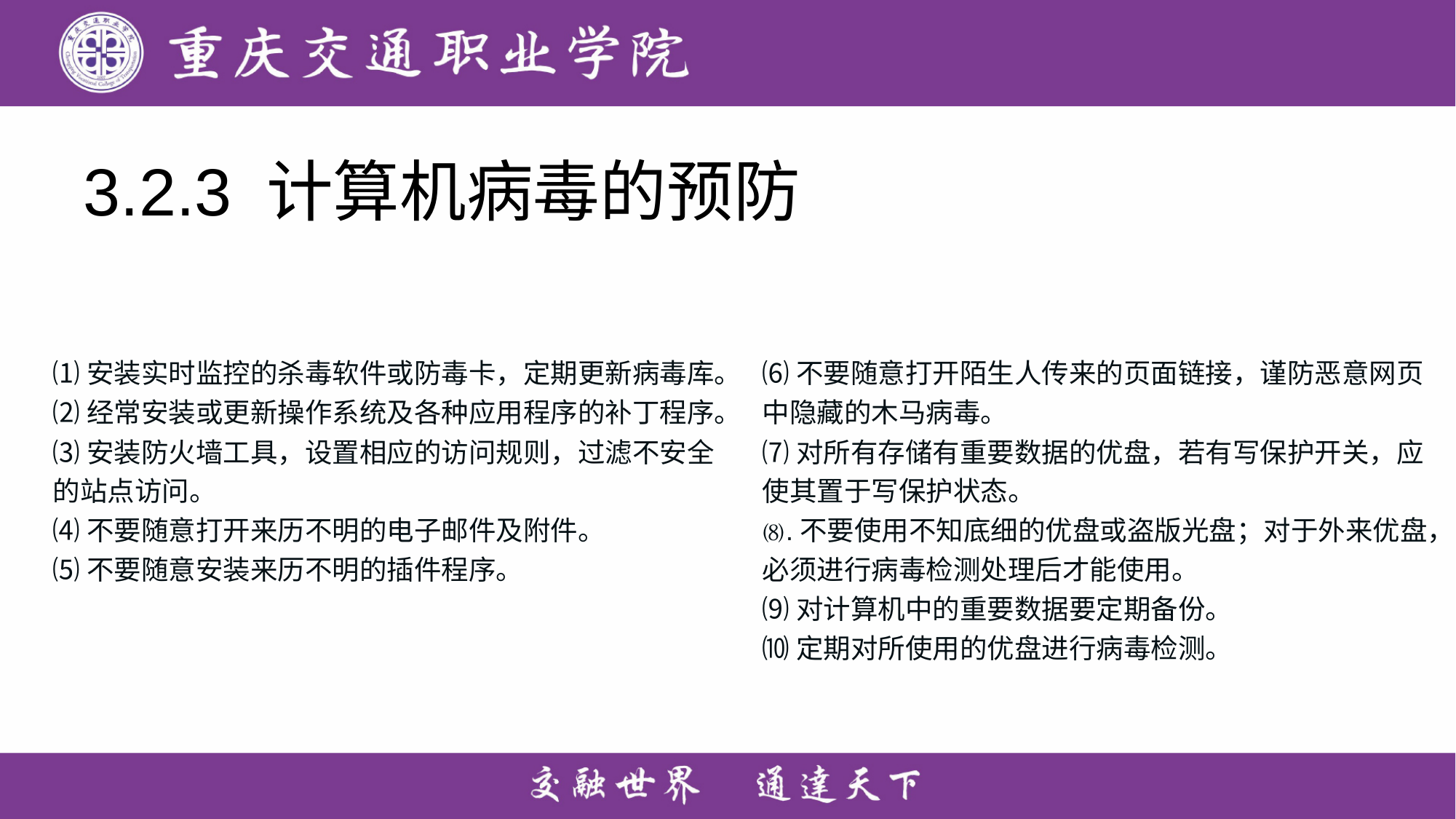

# 3.2.3 计算机病毒的预防
⑴安装实时监控的杀毒软件或防毒卡，定期更新病毒库。
⑵经常安装或更新操作系统及各种应用程序的补丁程序。
⑶安装防火墙工具，设置相应的访问规则，过滤不安全的站点访问。
⑷不要随意打开来历不明的电子邮件及附件。
⑸不要随意安装来历不明的插件程序。

⑹不要随意打开陌生人传来的页面链接，谨防恶意网页中隐藏的木马病毒。
⑺对所有存储有重要数据的优盘，若有写保护开关，应使其置于写保护状态。
⑻.不要使用不知底细的优盘或盗版光盘；对于外来优盘，必须进行病毒检测处理后才能使用。
⑼对计算机中的重要数据要定期备份。
⑽定期对所使用的优盘进行病毒检测。